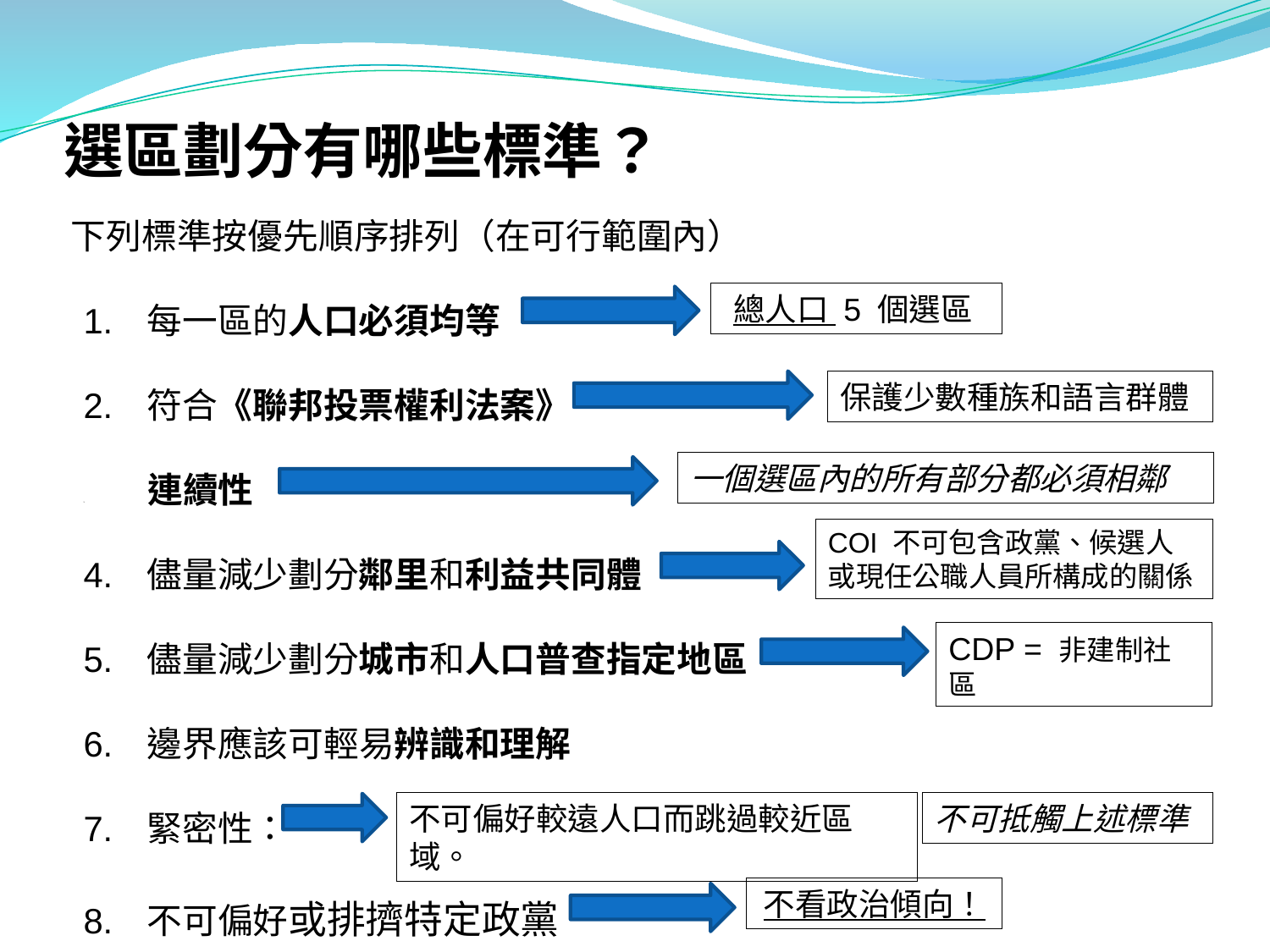

# 選區劃分有哪些標準？
下列標準按優先順序排列（在可行範圍內）
每一區的人口必須均等
符合《聯邦投票權利法案》
.連續性
儘量減少劃分鄰里和利益共同體
儘量減少劃分城市和人口普查指定地區
邊界應該可輕易辨識和理解
緊密性：
不可偏好或排擠特定政黨

總人口 5 個選區

保護少數種族和語言群體
一個選區內的所有部分都必須相鄰

COI 不可包含政黨、候選人或現任公職人員所構成的關係

CDP = 非建制社區

不可偏好較遠人口而跳過較近區域。
不可抵觸上述標準

不看政治傾向！